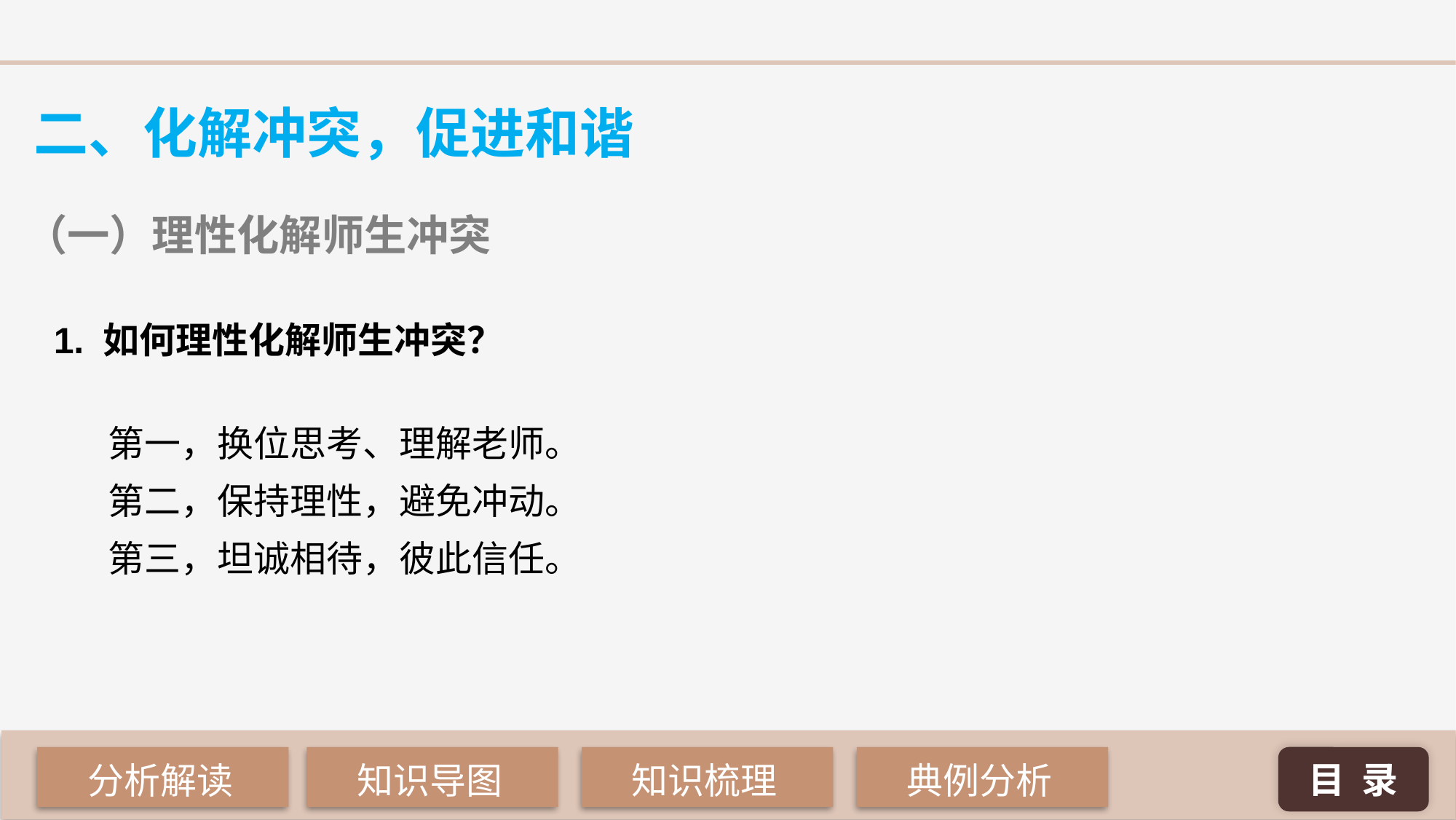

二、化解冲突，促进和谐
（一）理性化解师生冲突
1. 如何理性化解师生冲突？
第一，换位思考、理解老师。
第二，保持理性，避免冲动。
第三，坦诚相待，彼此信任。